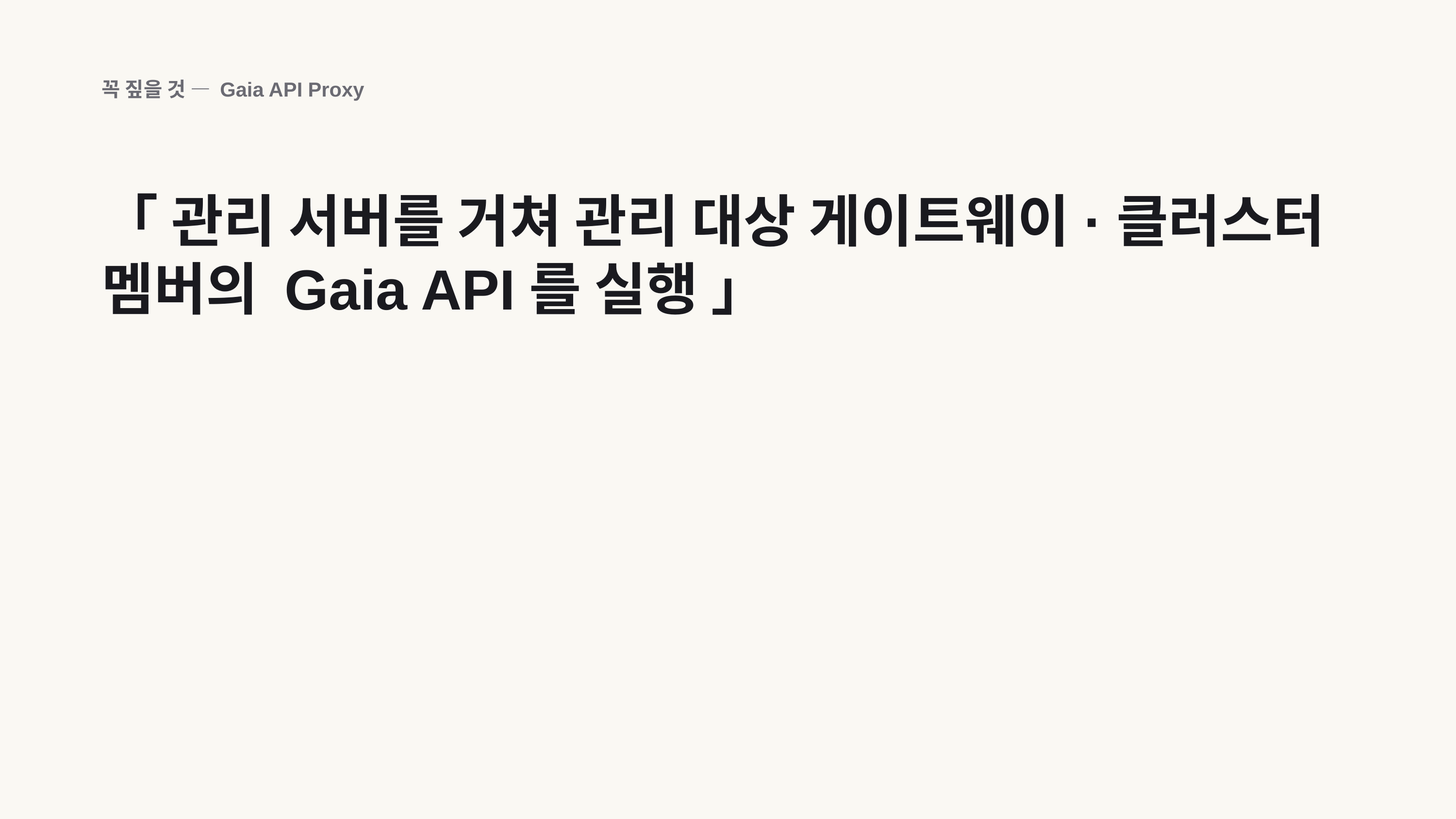

꼭 짚을 것 — Gaia API Proxy
「 관리 서버를 거쳐 관리 대상 게이트웨이·클러스터 멤버의 Gaia API를 실행 」